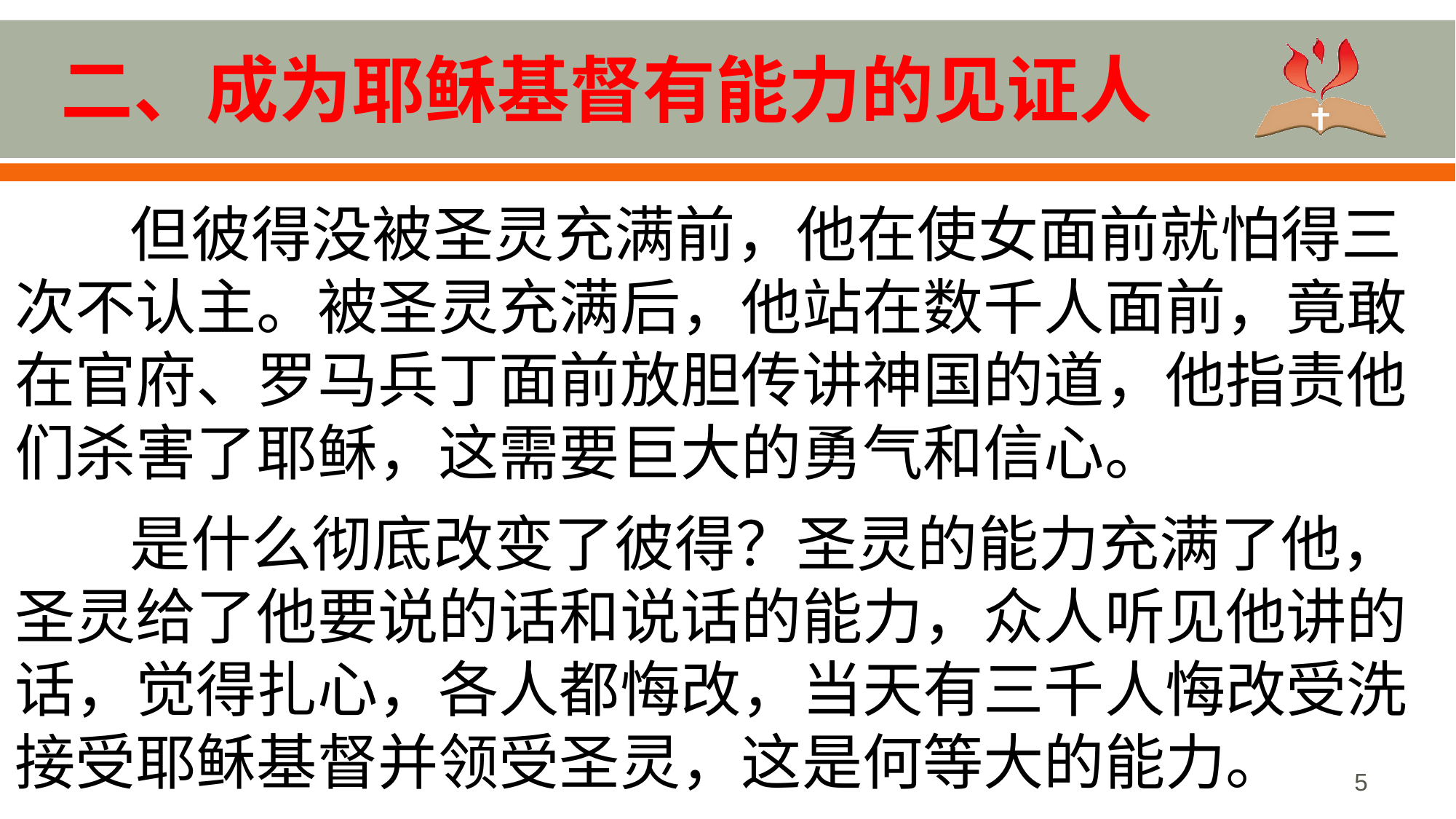

# 二、成为耶稣基督有能力的见证人
但彼得没被圣灵充满前，他在使女面前就怕得三次不认主。被圣灵充满后，他站在数千人面前，竟敢在官府、罗马兵丁面前放胆传讲神国的道，他指责他们杀害了耶稣，这需要巨大的勇气和信心。
是什么彻底改变了彼得？圣灵的能力充满了他，圣灵给了他要说的话和说话的能力，众人听见他讲的话，觉得扎心，各人都悔改，当天有三千人悔改受洗接受耶稣基督并领受圣灵，这是何等大的能力。

5